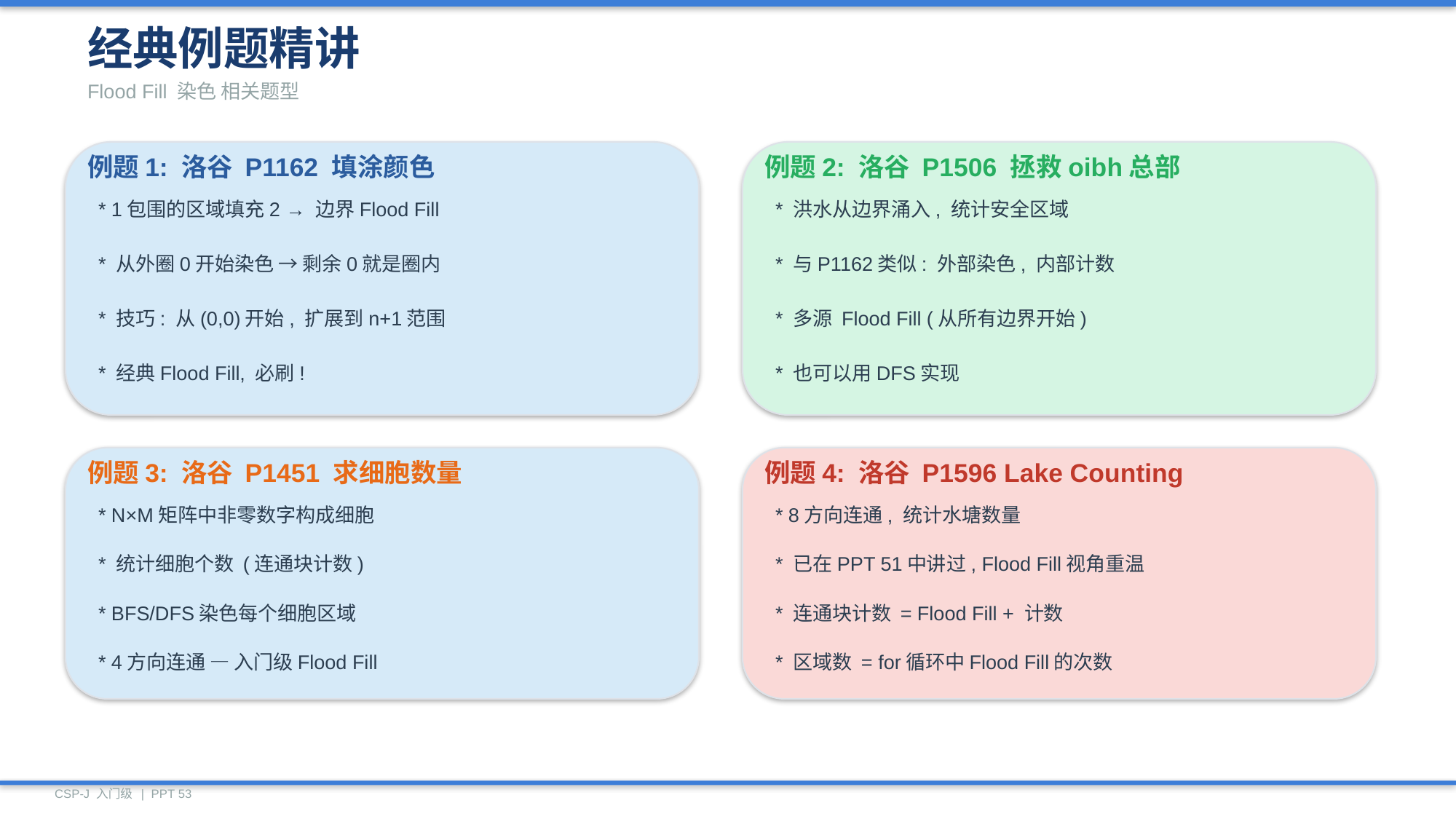

经典例题精讲
Flood Fill 染色 相关题型

例题1: 洛谷 P1162 填涂颜色
例题2: 洛谷 P1506 拯救oibh总部
* 1包围的区域填充2 → 边界Flood Fill
* 洪水从边界涌入, 统计安全区域
* 从外圈0开始染色 → 剩余0就是圈内
* 与P1162类似: 外部染色, 内部计数
* 技巧: 从(0,0)开始, 扩展到n+1范围
* 多源 Flood Fill (从所有边界开始)
* 经典Flood Fill, 必刷!
* 也可以用DFS实现

例题3: 洛谷 P1451 求细胞数量
例题4: 洛谷 P1596 Lake Counting
* N×M矩阵中非零数字构成细胞
* 8方向连通, 统计水塘数量
* 统计细胞个数 (连通块计数)
* 已在PPT 51中讲过, Flood Fill视角重温
* BFS/DFS染色每个细胞区域
* 连通块计数 = Flood Fill + 计数
* 4方向连通 — 入门级Flood Fill
* 区域数 = for循环中Flood Fill的次数

CSP-J 入门级  |  PPT 53